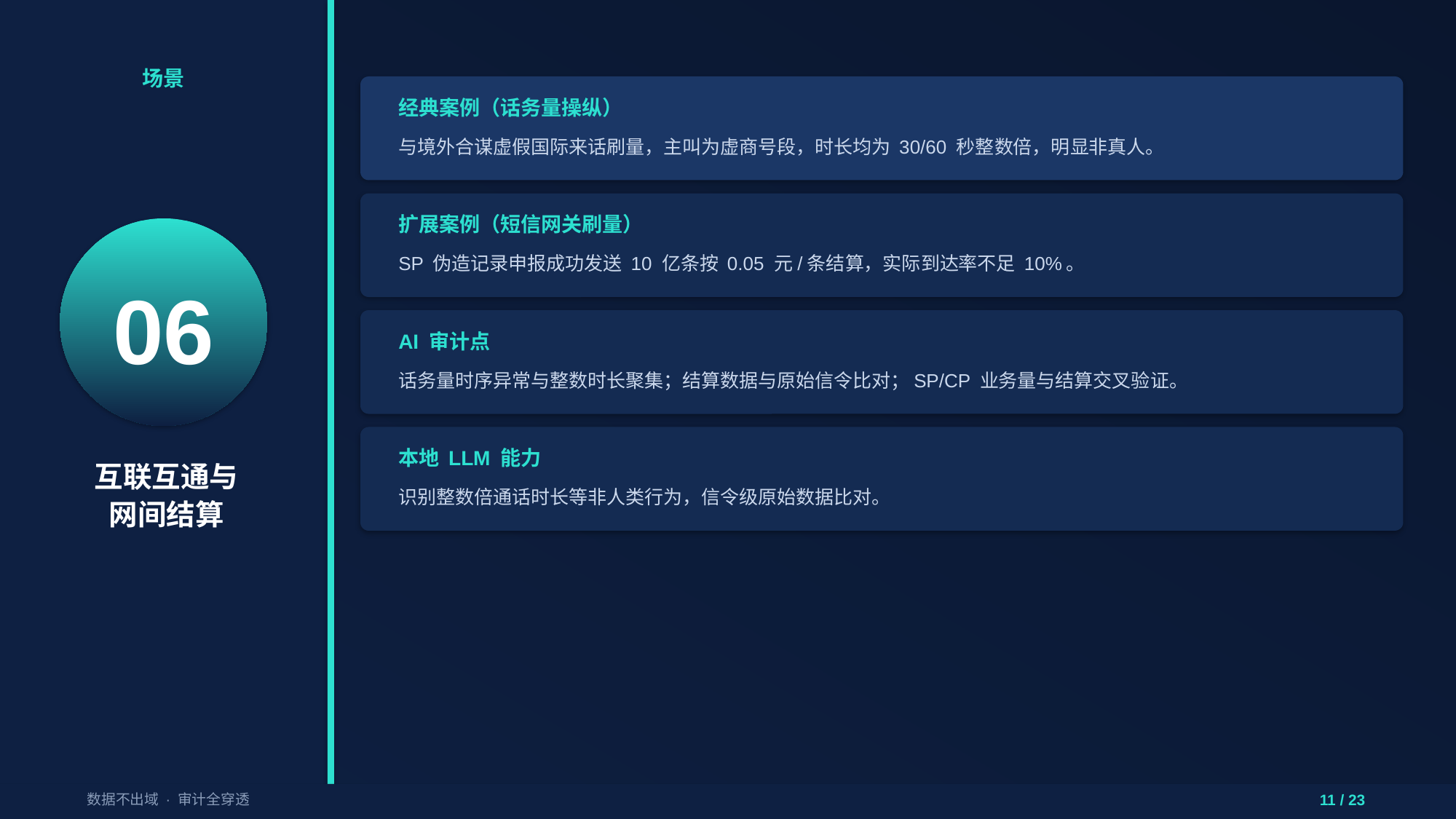

场景

经典案例（话务量操纵）
与境外合谋虚假国际来话刷量，主叫为虚商号段，时长均为 30/60 秒整数倍，明显非真人。

扩展案例（短信网关刷量）

06
SP 伪造记录申报成功发送 10 亿条按 0.05 元/条结算，实际到达率不足 10%。

AI 审计点
话务量时序异常与整数时长聚集；结算数据与原始信令比对；SP/CP 业务量与结算交叉验证。

本地 LLM 能力
互联互通与
网间结算
识别整数倍通话时长等非人类行为，信令级原始数据比对。
数据不出域 · 审计全穿透
11 / 23